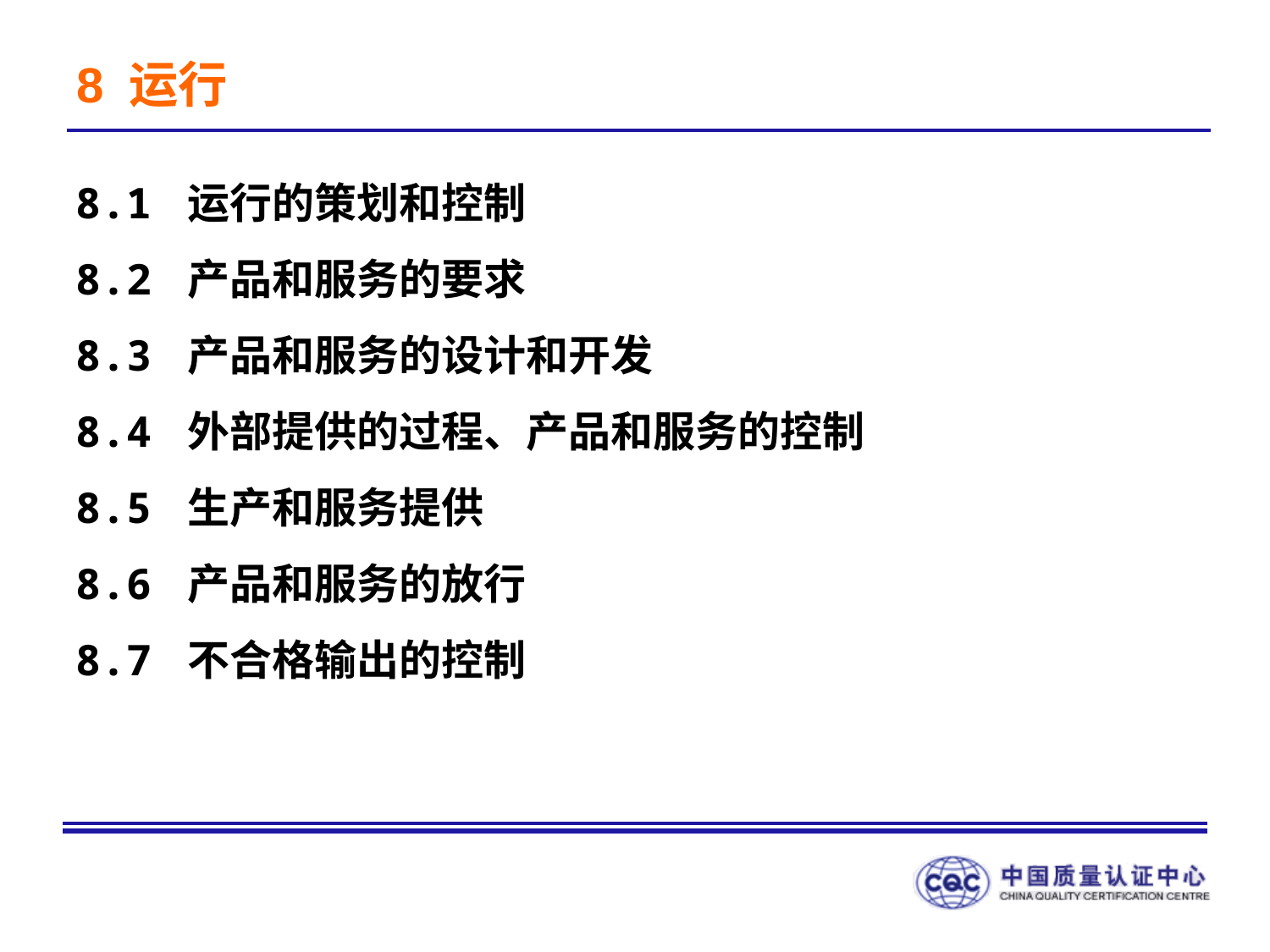

8 运行
8.1 运行的策划和控制
8.2 产品和服务的要求
8.3 产品和服务的设计和开发
8.4 外部提供的过程、产品和服务的控制
8.5 生产和服务提供
8.6 产品和服务的放行
8.7 不合格输出的控制